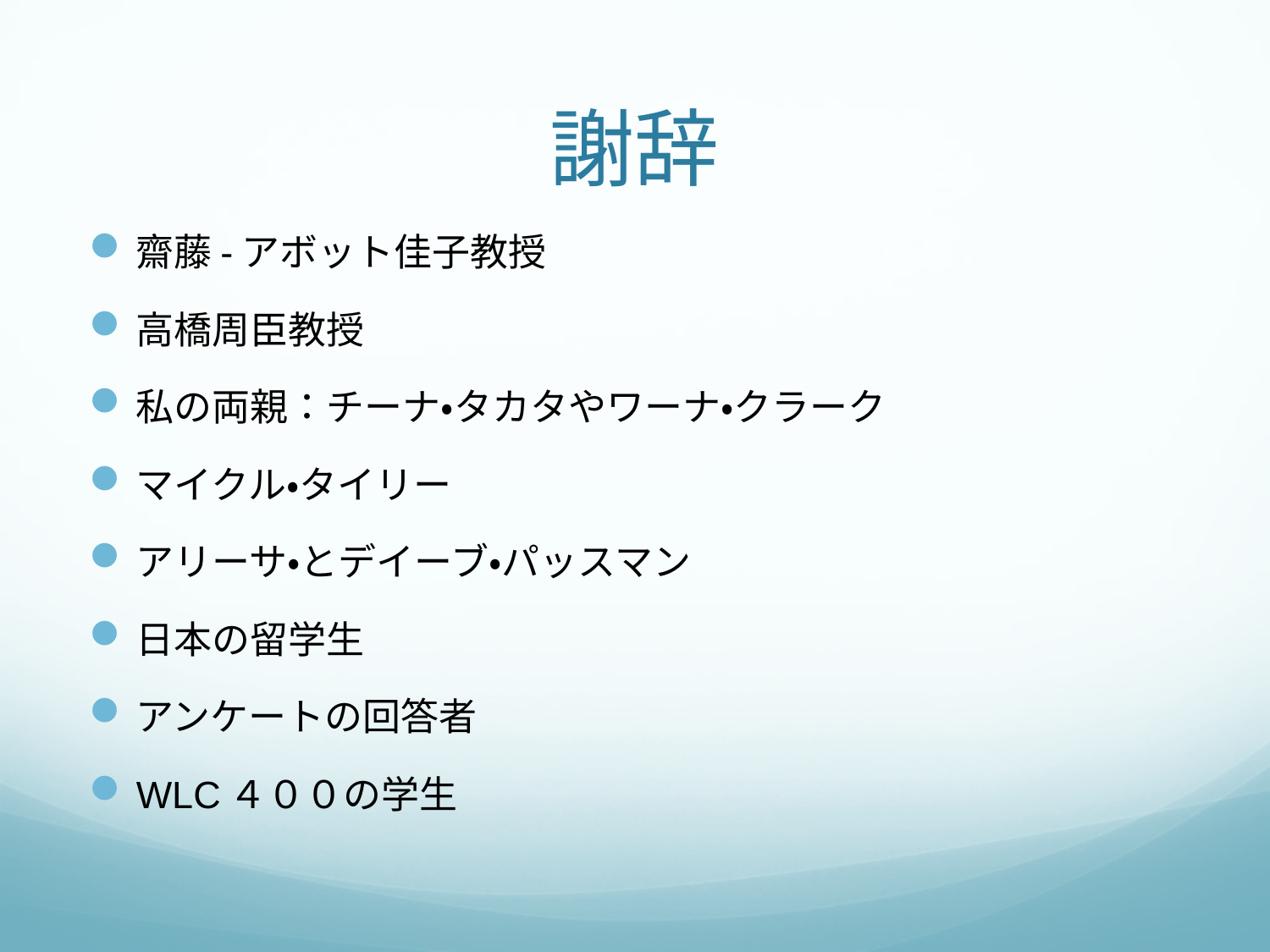

# 謝辞
齋藤-アボット佳子教授
高橋周臣教授
私の両親：チーナ•タカタやワーナ•クラーク
マイクル•タイリー
アリーサ•とデイーブ•パッスマン
日本の留学生
アンケートの回答者
WLC４００の学生